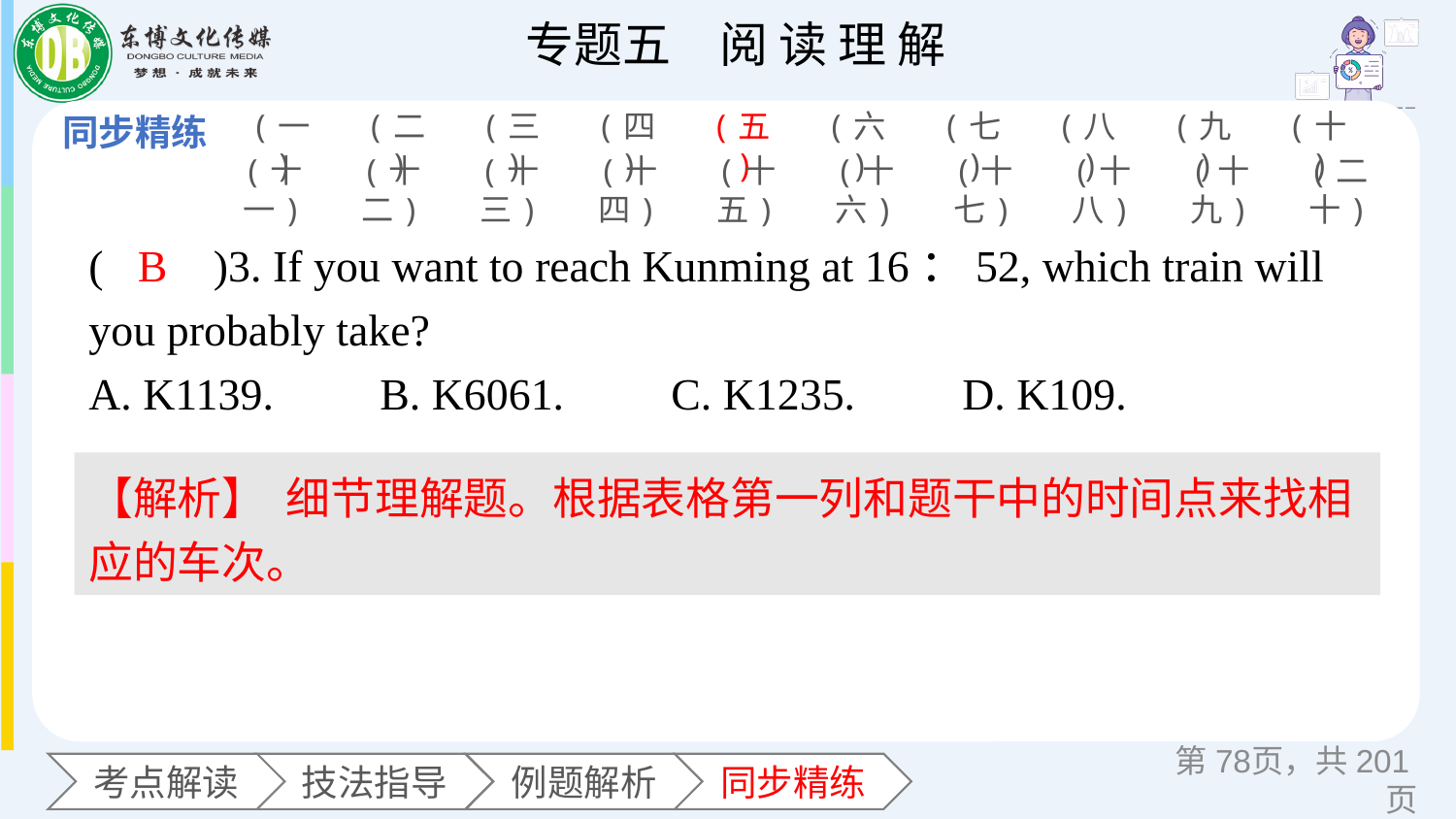

(一)
(二)
(三)
(四)
(五)
(六)
(七)
(八)
(九)
(十)
(十一)
(十二)
(十三)
(十四)
(十五)
(十六)
(十七)
(十八)
(十九)
(二十)
(　　)3. If you want to reach Kunming at 16：52, which train will you probably take?
A. K1139.    	B. K6061.    	C. K1235.    	D. K109.
B
【解析】  细节理解题。根据表格第一列和题干中的时间点来找相应的车次。
第78页，共201页